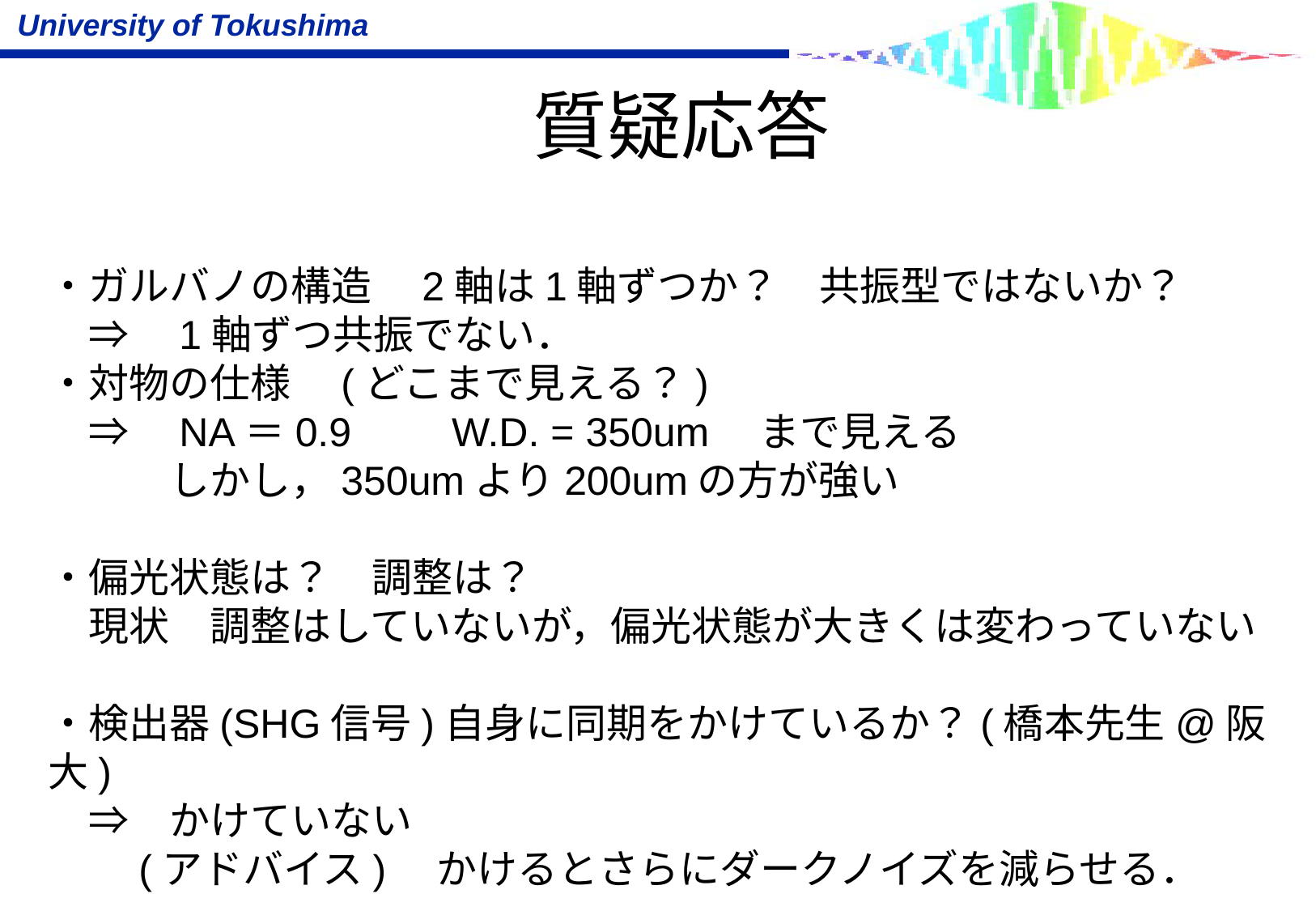

質疑応答
・ガルバノの構造　2軸は1軸ずつか？　共振型ではないか？
　⇒　1軸ずつ共振でない．
・対物の仕様　(どこまで見える？)
　⇒　NA＝0.9　　W.D. = 350um　まで見える
　　　しかし，350umより200umの方が強い

・偏光状態は？　調整は？
　現状　調整はしていないが，偏光状態が大きくは変わっていない

・検出器(SHG信号)自身に同期をかけているか？(橋本先生@阪大)
　⇒　かけていない
　　(アドバイス)　かけるとさらにダークノイズを減らせる．